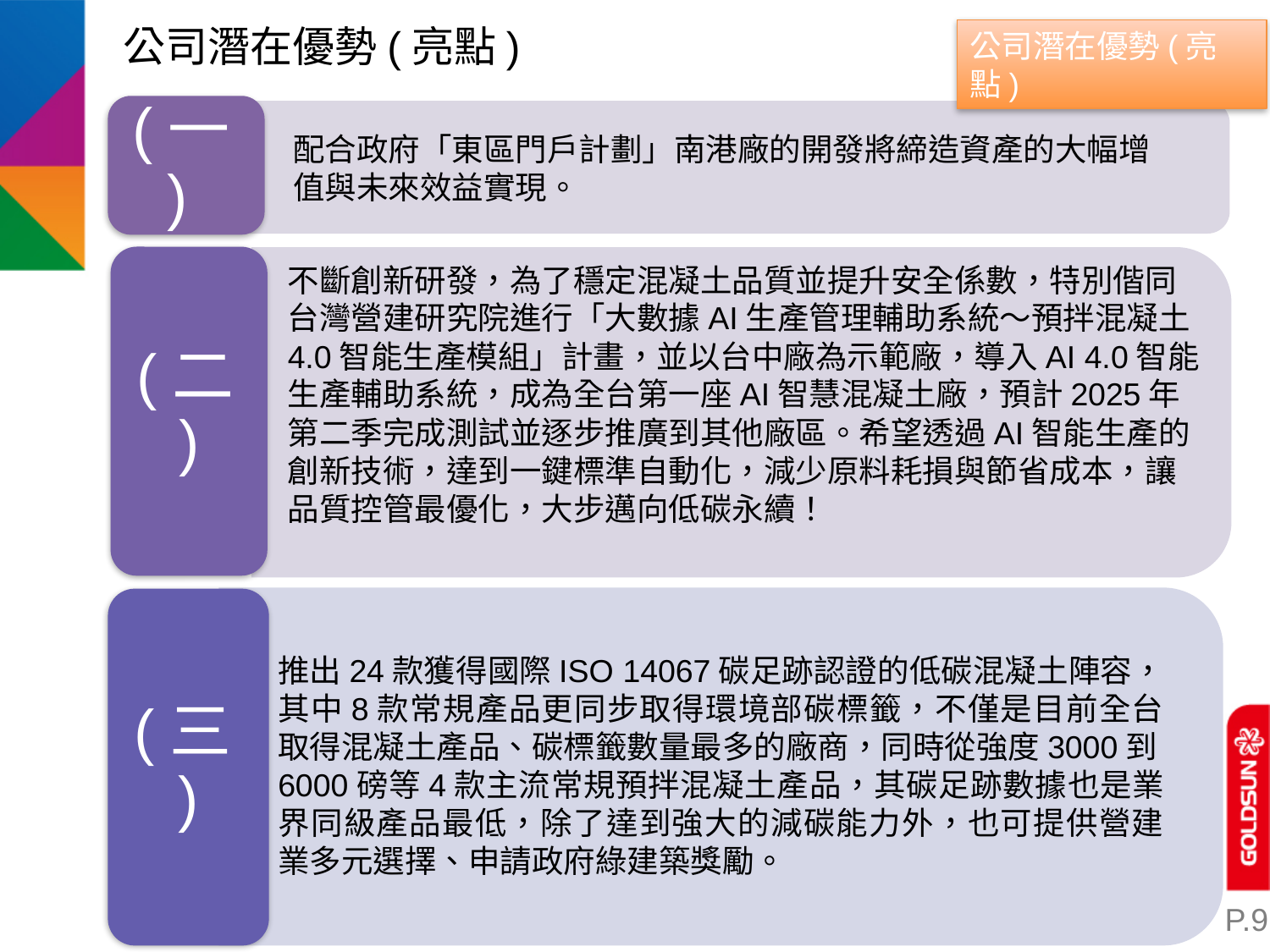

公司潛在優勢(亮點)
公司潛在優勢(亮點)

(一)

配合政府「東區門戶計劃」南港廠的開發將締造資產的大幅增值與未來效益實現。

(二)

不斷創新研發，為了穩定混凝土品質並提升安全係數，特別偕同台灣營建研究院進行「大數據AI生產管理輔助系統～預拌混凝土4.0智能生產模組」計畫，並以台中廠為示範廠，導入AI 4.0智能生產輔助系統，成為全台第一座AI智慧混凝土廠，預計2025年第二季完成測試並逐步推廣到其他廠區。希望透過AI智能生產的創新技術，達到一鍵標準自動化，減少原料耗損與節省成本，讓品質控管最優化，大步邁向低碳永續！

推出24款獲得國際ISO 14067碳足跡認證的低碳混凝土陣容，其中8款常規產品更同步取得環境部碳標籤，不僅是目前全台取得混凝土產品、碳標籤數量最多的廠商，同時從強度3000到6000磅等4款主流常規預拌混凝土產品，其碳足跡數據也是業界同級產品最低，除了達到強大的減碳能力外，也可提供營建業多元選擇、申請政府綠建築獎勵。

(三)
P.9